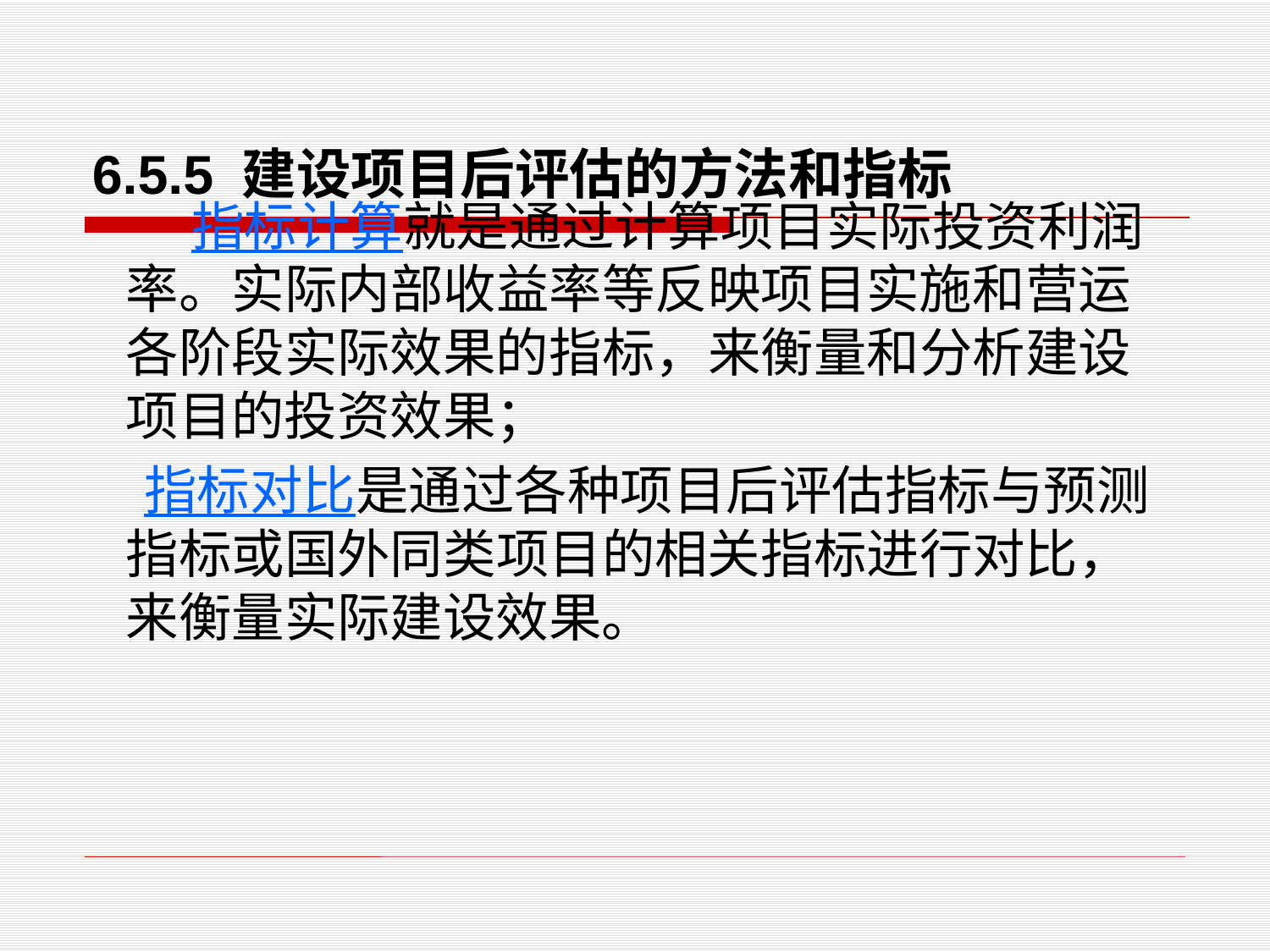

# 6.5.5 建设项目后评估的方法和指标
          指标计算就是通过计算项目实际投资利润率。实际内部收益率等反映项目实施和营运各阶段实际效果的指标，来衡量和分析建设项目的投资效果；
      指标对比是通过各种项目后评估指标与预测指标或国外同类项目的相关指标进行对比，来衡量实际建设效果。